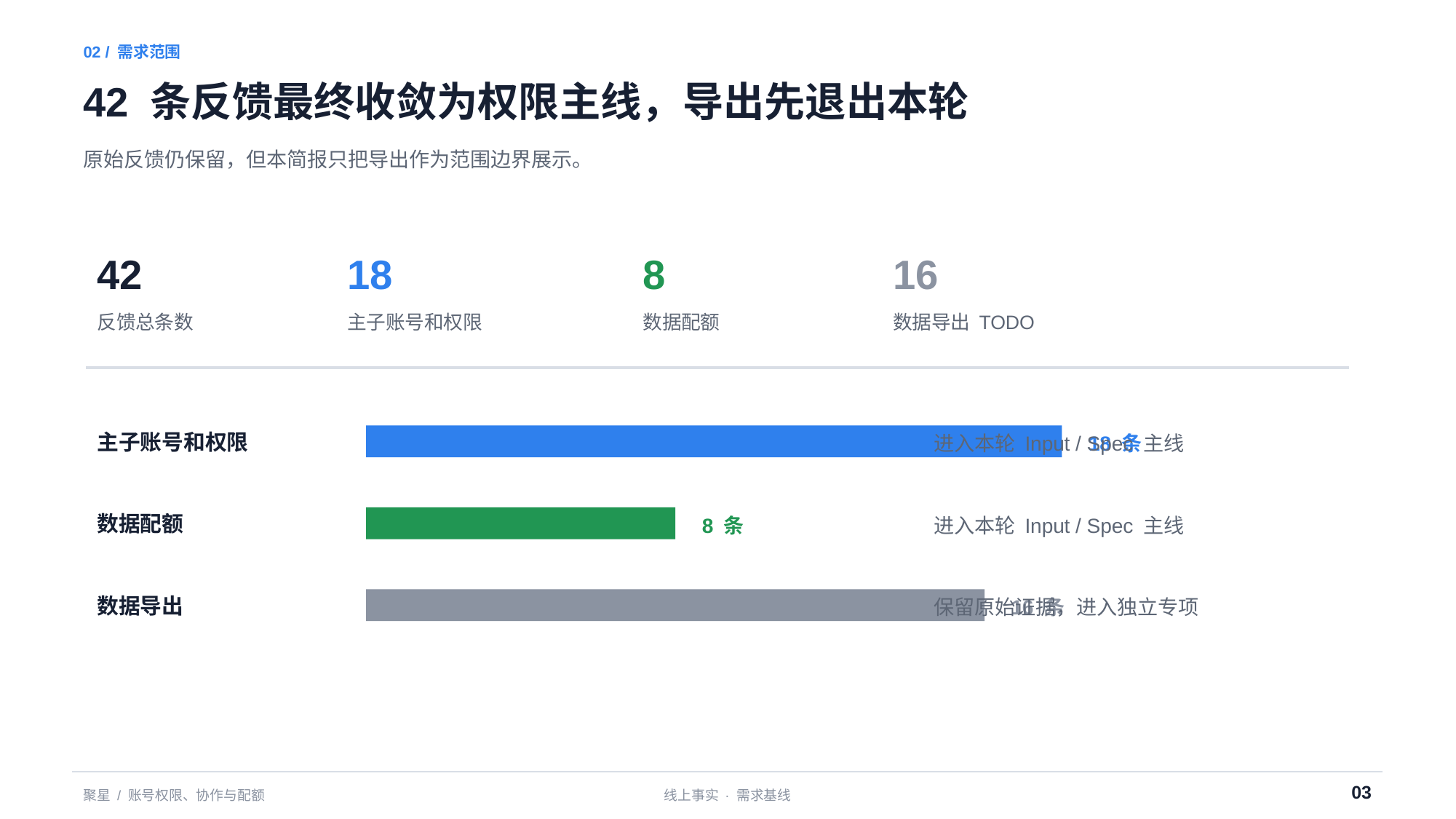

02 / 需求范围
42 条反馈最终收敛为权限主线，导出先退出本轮
原始反馈仍保留，但本简报只把导出作为范围边界展示。
42
18
8
16
反馈总条数
主子账号和权限
数据配额
数据导出 TODO

主子账号和权限

进入本轮 Input / Spec 主线
18 条
数据配额

8 条
进入本轮 Input / Spec 主线
数据导出

保留原始证据，进入独立专项
16 条

03
聚星 / 账号权限、协作与配额
线上事实 · 需求基线